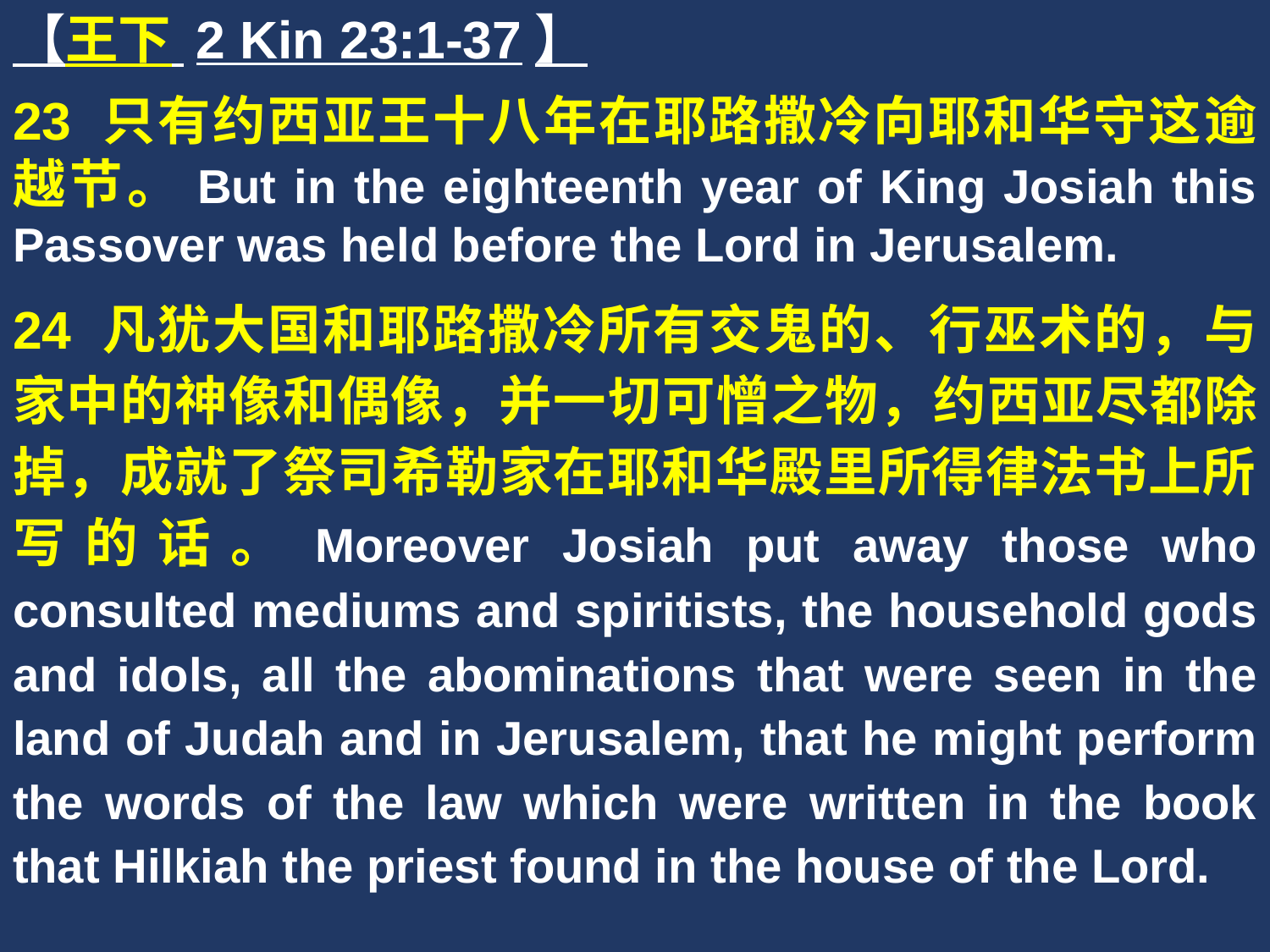

【王下 2 Kin 23:1-37】
23 只有约西亚王十八年在耶路撒冷向耶和华守这逾越节。But in the eighteenth year of King Josiah this Passover was held before the Lord in Jerusalem.
24 凡犹大国和耶路撒冷所有交鬼的、行巫术的，与家中的神像和偶像，并一切可憎之物，约西亚尽都除掉，成就了祭司希勒家在耶和华殿里所得律法书上所写的话。Moreover Josiah put away those who consulted mediums and spiritists, the household gods and idols, all the abominations that were seen in the land of Judah and in Jerusalem, that he might perform the words of the law which were written in the book that Hilkiah the priest found in the house of the Lord.